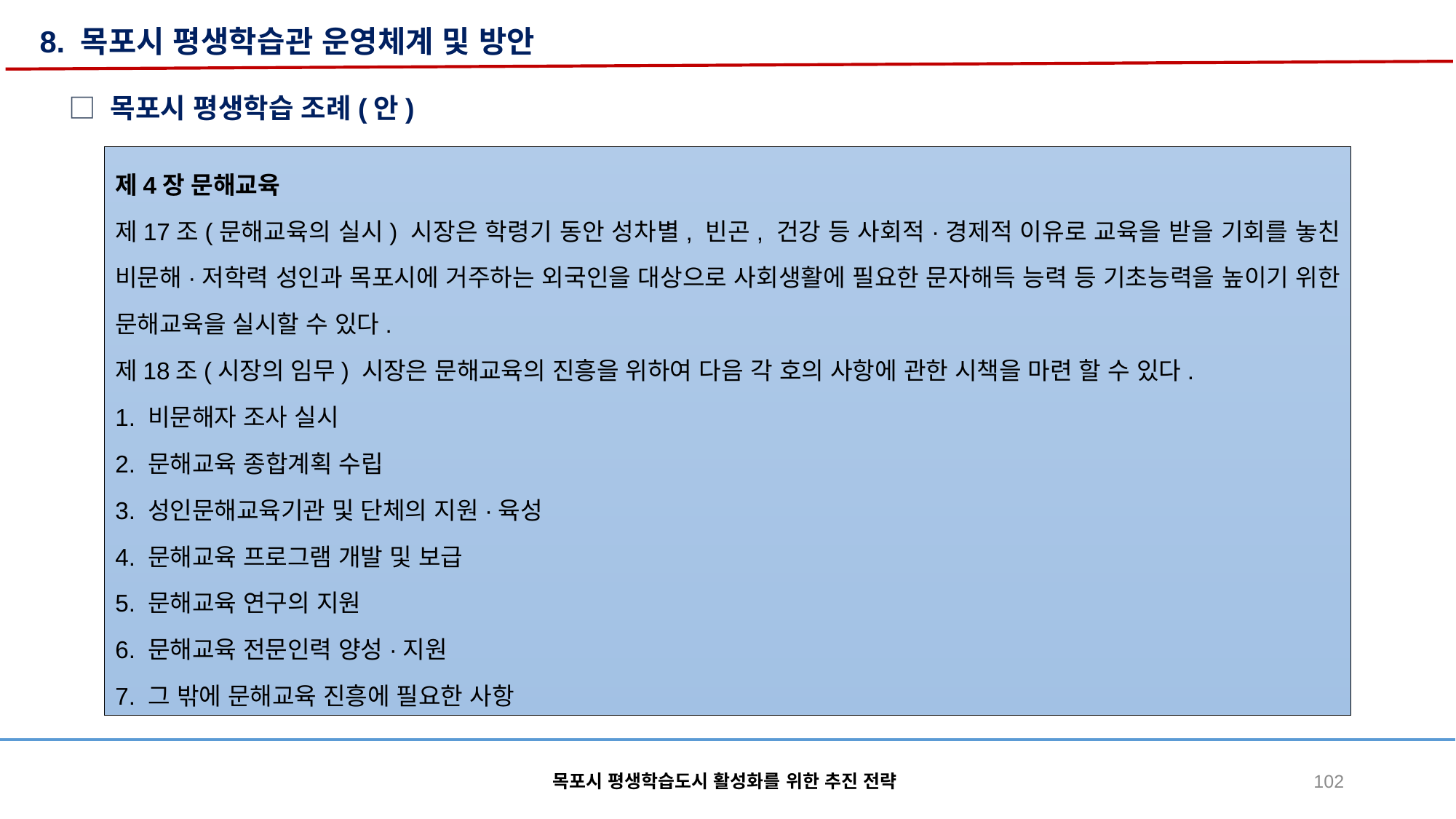

8. 목포시 평생학습관 운영체계 및 방안
□ 목포시 평생학습 조례(안)
제4장 문해교육
제17조(문해교육의 실시) 시장은 학령기 동안 성차별, 빈곤, 건강 등 사회적·경제적 이유로 교육을 받을 기회를 놓친 비문해·저학력 성인과 목포시에 거주하는 외국인을 대상으로 사회생활에 필요한 문자해득 능력 등 기초능력을 높이기 위한 문해교육을 실시할 수 있다.
제18조(시장의 임무) 시장은 문해교육의 진흥을 위하여 다음 각 호의 사항에 관한 시책을 마련 할 수 있다.
1. 비문해자 조사 실시
2. 문해교육 종합계획 수립
3. 성인문해교육기관 및 단체의 지원·육성
4. 문해교육 프로그램 개발 및 보급
5. 문해교육 연구의 지원
6. 문해교육 전문인력 양성·지원
7. 그 밖에 문해교육 진흥에 필요한 사항
목포시 평생학습도시 활성화를 위한 추진 전략
102